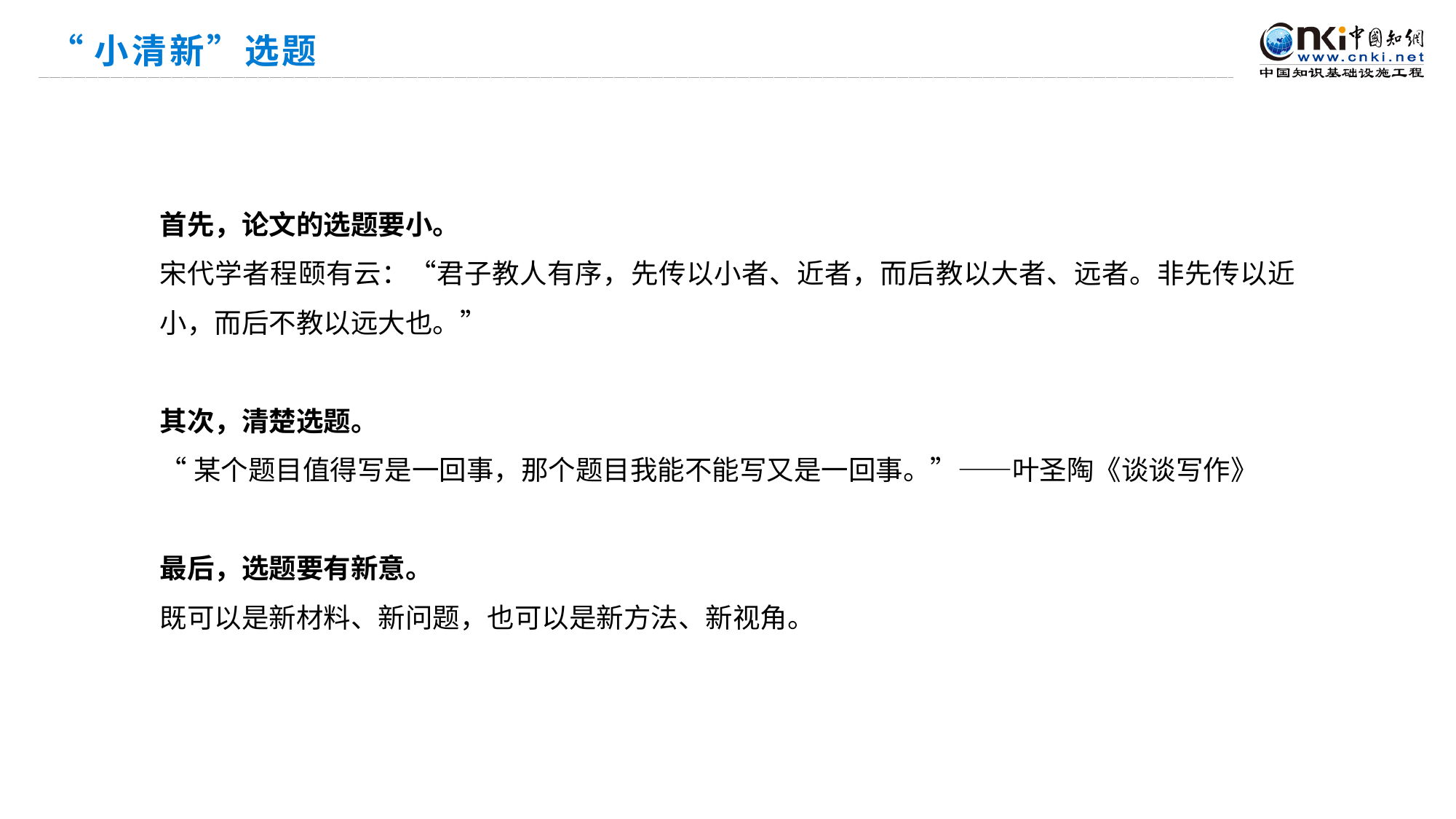

# “小清新”选题
首先，论文的选题要小。
宋代学者程颐有云：“君子教人有序，先传以小者、近者，而后教以大者、远者。非先传以近小，而后不教以远大也。”

其次，清楚选题。
“某个题目值得写是一回事，那个题目我能不能写又是一回事。”——叶圣陶《谈谈写作》

最后，选题要有新意。
既可以是新材料、新问题，也可以是新方法、新视角。